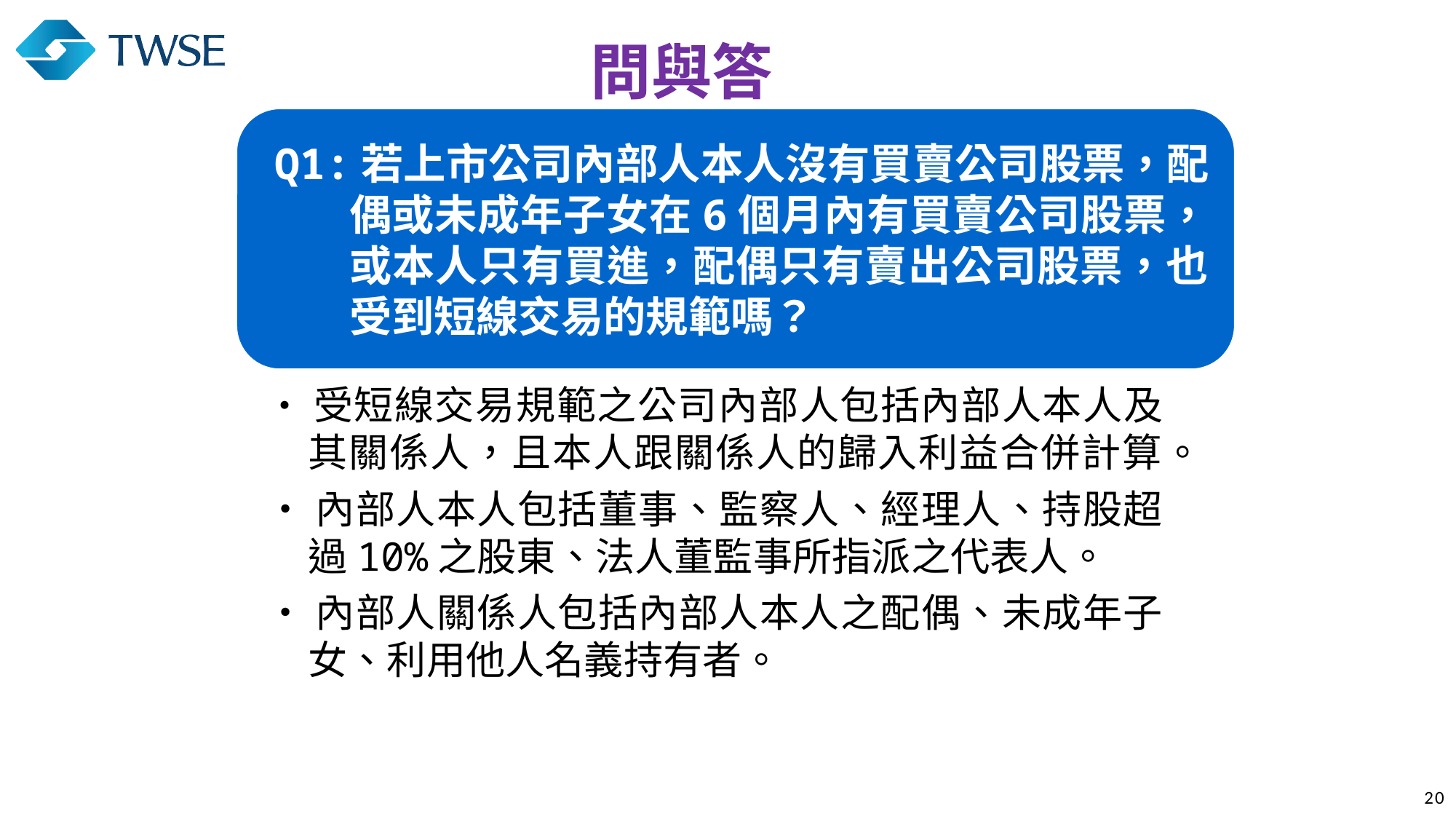

#
 問與答
Q1:若上市公司內部人本人沒有買賣公司股票，配偶或未成年子女在6個月內有買賣公司股票，或本人只有買進，配偶只有賣出公司股票，也受到短線交易的規範嗎？
‧受短線交易規範之公司內部人包括內部人本人及其關係人，且本人跟關係人的歸入利益合併計算。
‧內部人本人包括董事、監察人、經理人、持股超過10%之股東、法人董監事所指派之代表人。
‧內部人關係人包括內部人本人之配偶、未成年子女、利用他人名義持有者。
20